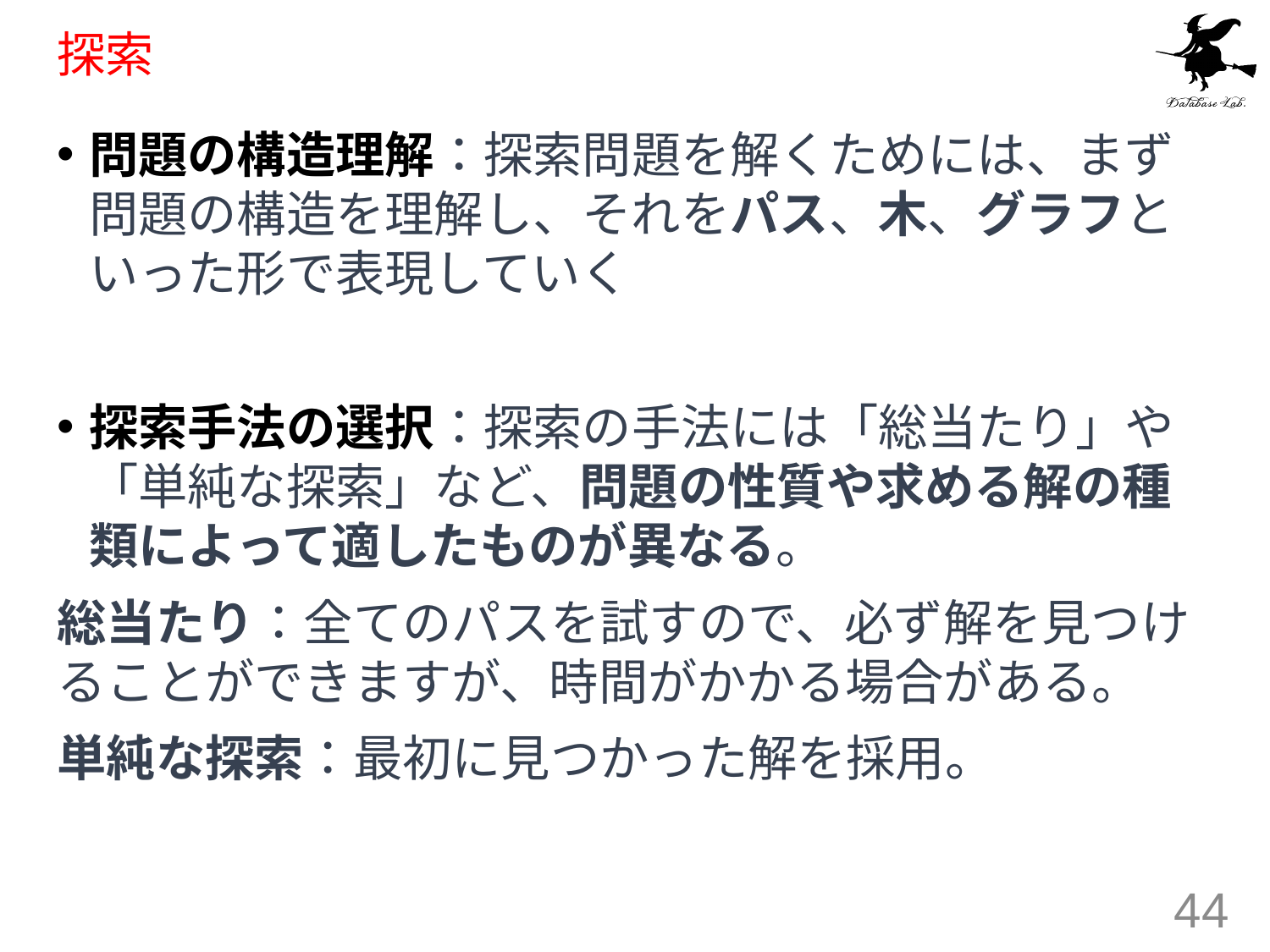

# 探索
問題の構造理解：探索問題を解くためには、まず問題の構造を理解し、それをパス、木、グラフといった形で表現していく

探索手法の選択：探索の手法には「総当たり」や「単純な探索」など、問題の性質や求める解の種類によって適したものが異なる。
総当たり：全てのパスを試すので、必ず解を見つけることができますが、時間がかかる場合がある。
単純な探索：最初に見つかった解を採用。
44